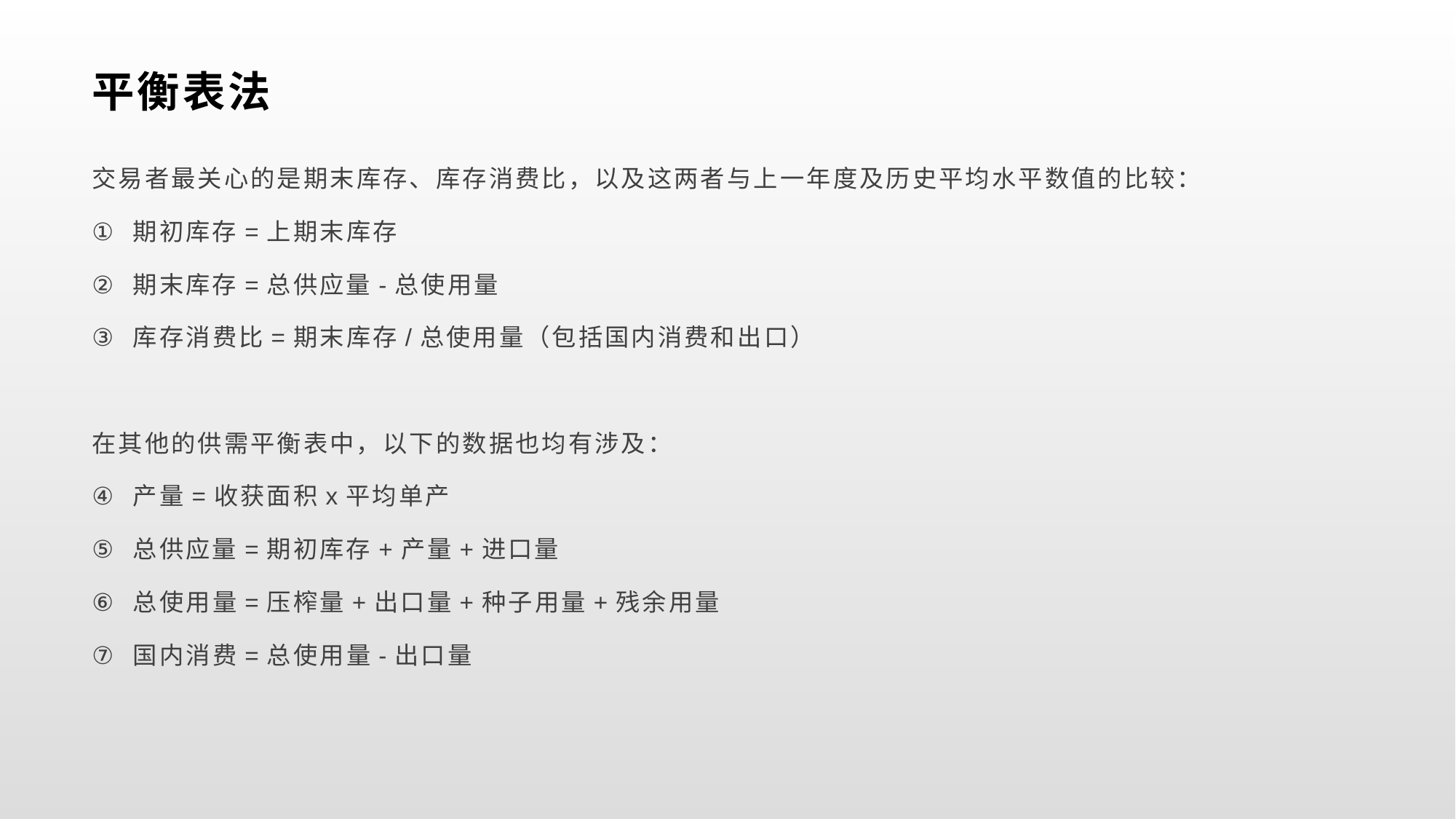

# 平衡表法
交易者最关心的是期末库存、库存消费比，以及这两者与上一年度及历史平均水平数值的比较：
期初库存=上期末库存
期末库存=总供应量-总使用量
库存消费比=期末库存/总使用量（包括国内消费和出口）

在其他的供需平衡表中，以下的数据也均有涉及：
产量=收获面积x平均单产
总供应量=期初库存+产量+进口量
总使用量=压榨量+出口量+种子用量+残余用量
国内消费=总使用量-出口量